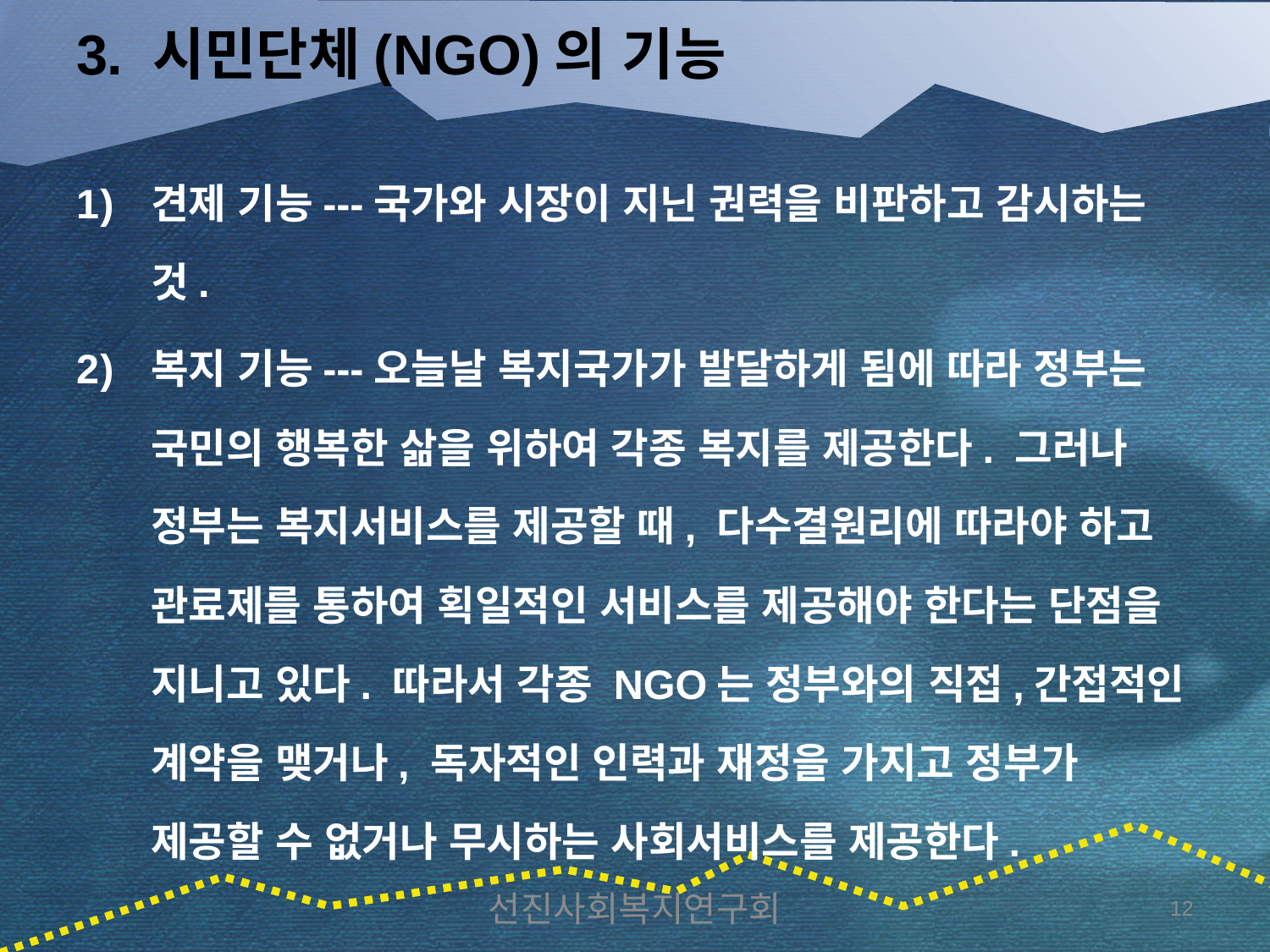

# 3. 시민단체(NGO)의 기능
견제 기능---국가와 시장이 지닌 권력을 비판하고 감시하는 것.
복지 기능---오늘날 복지국가가 발달하게 됨에 따라 정부는 국민의 행복한 삶을 위하여 각종 복지를 제공한다. 그러나 정부는 복지서비스를 제공할 때, 다수결원리에 따라야 하고 관료제를 통하여 획일적인 서비스를 제공해야 한다는 단점을 지니고 있다. 따라서 각종 NGO는 정부와의 직접,간접적인 계약을 맺거나, 독자적인 인력과 재정을 가지고 정부가 제공할 수 없거나 무시하는 사회서비스를 제공한다.

선진사회복지연구회
12